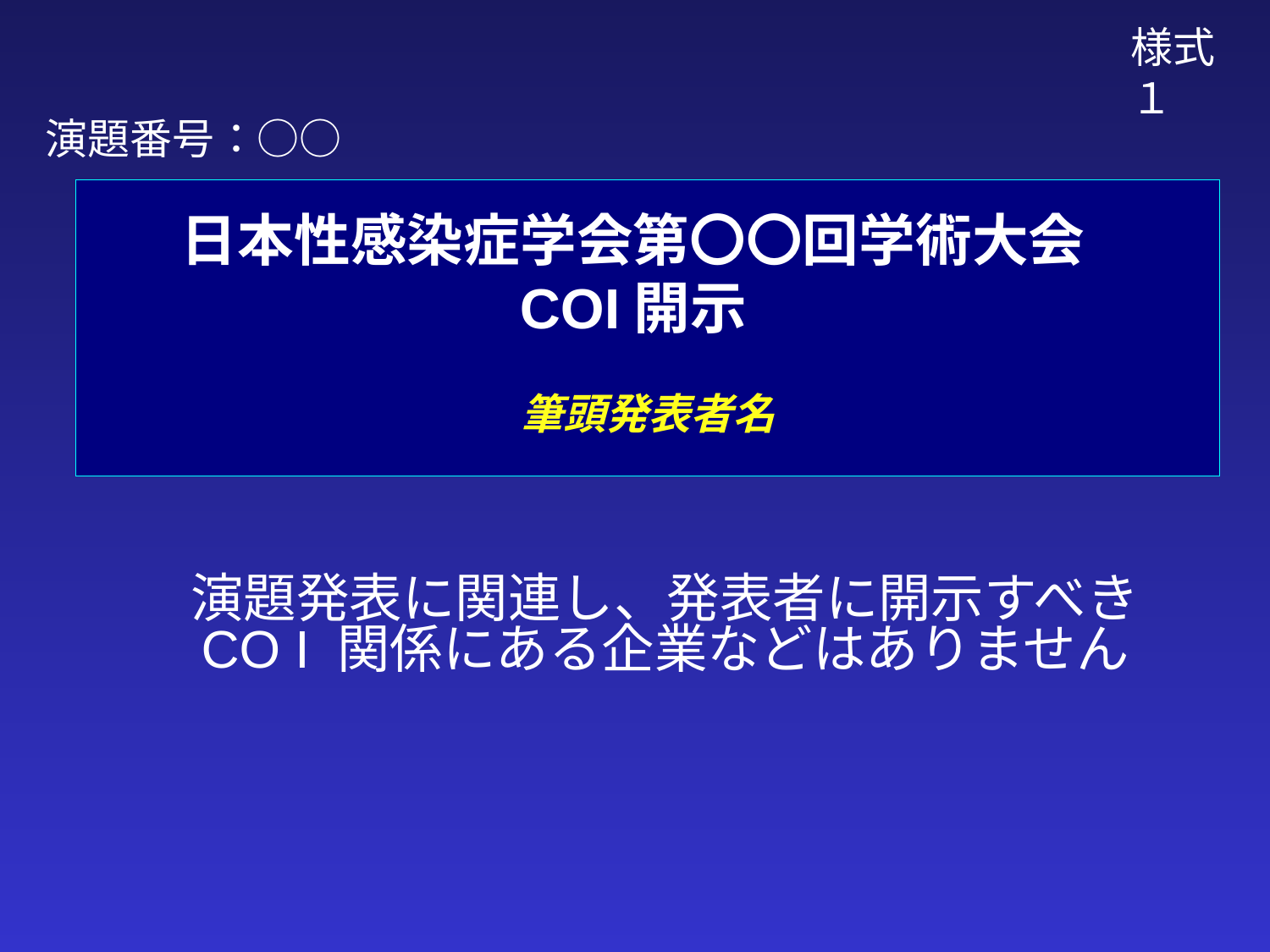

様式１
演題番号：○○
# 筆頭発表者名
日本性感染症学会第〇〇回学術大会
COI開示
演題発表に関連し、発表者に開示すべき
CO I 関係にある企業などはありません